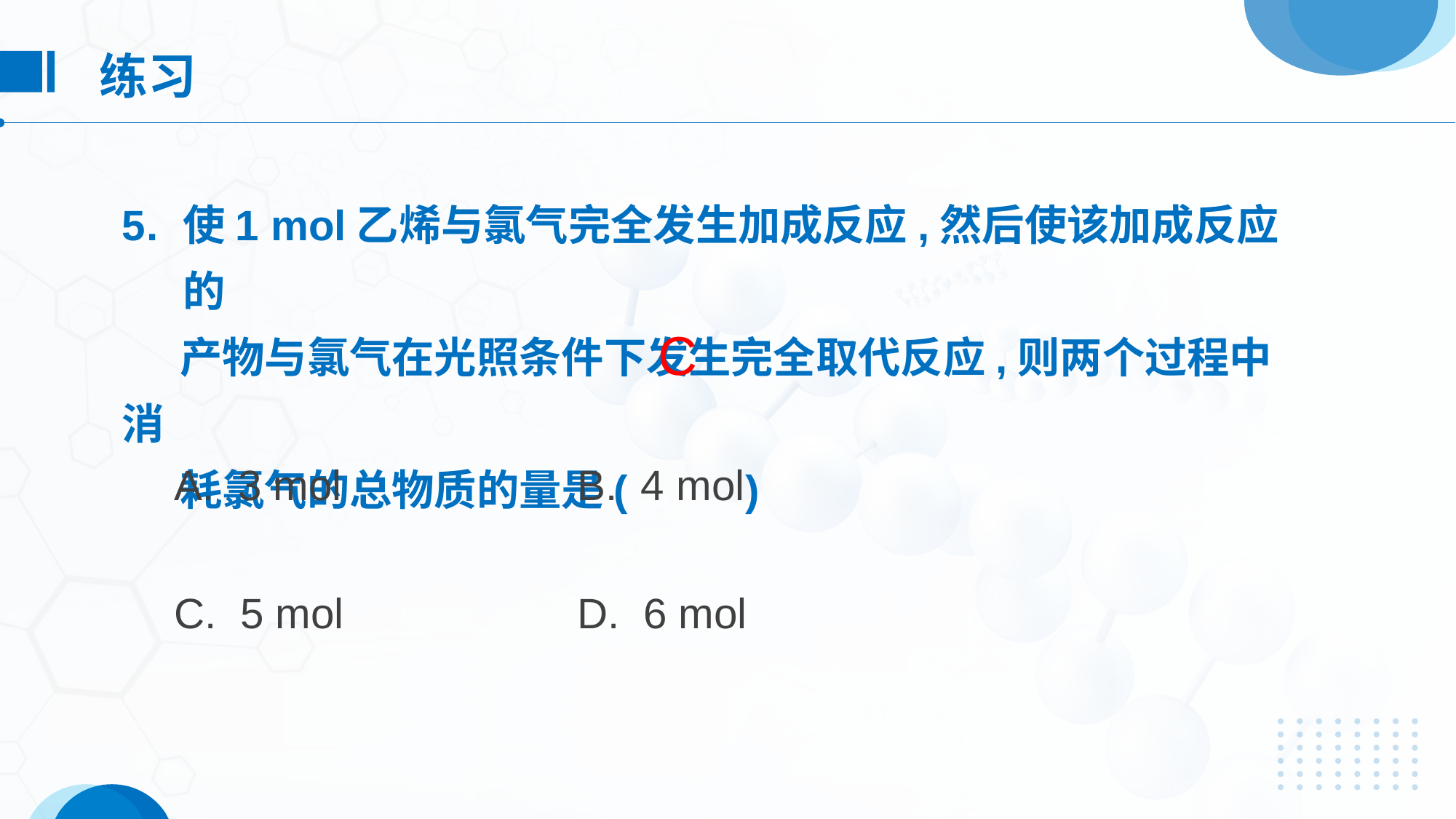

练习

使1 mol乙烯与氯气完全发生加成反应,然后使该加成反应的
     产物与氯气在光照条件下发生完全取代反应,则两个过程中消
     耗氯气的总物质的量是( 　　)
C
A.  3 mol
B.  4 mol
C.  5 mol
D.  6 mol